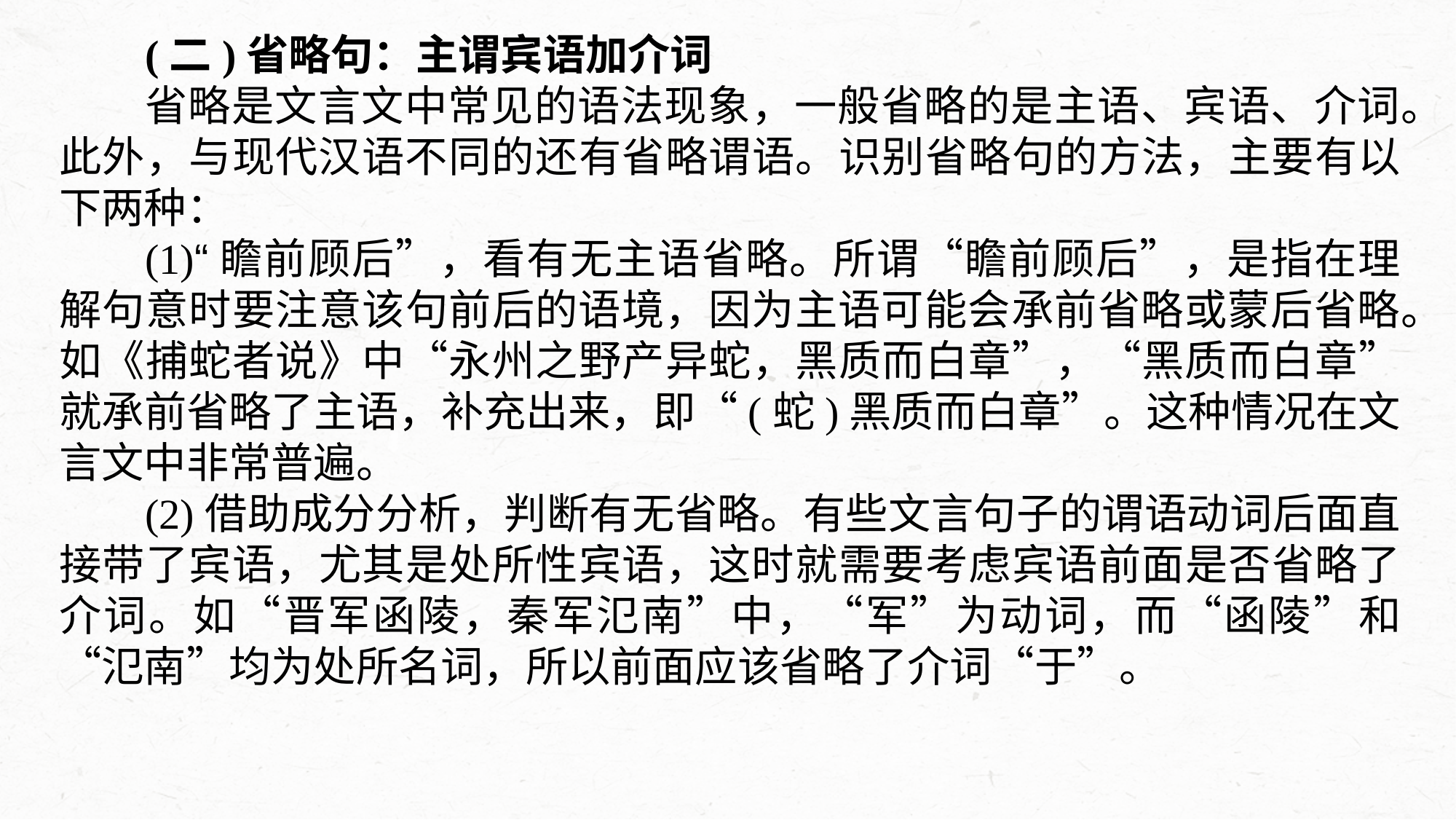

(二)省略句：主谓宾语加介词
省略是文言文中常见的语法现象，一般省略的是主语、宾语、介词。此外，与现代汉语不同的还有省略谓语。识别省略句的方法，主要有以下两种：
(1)“瞻前顾后”，看有无主语省略。所谓“瞻前顾后”，是指在理解句意时要注意该句前后的语境，因为主语可能会承前省略或蒙后省略。如《捕蛇者说》中“永州之野产异蛇，黑质而白章”，“黑质而白章”就承前省略了主语，补充出来，即“(蛇)黑质而白章”。这种情况在文言文中非常普遍。
(2)借助成分分析，判断有无省略。有些文言句子的谓语动词后面直接带了宾语，尤其是处所性宾语，这时就需要考虑宾语前面是否省略了介词。如“晋军函陵，秦军氾南”中，“军”为动词，而“函陵”和“氾南”均为处所名词，所以前面应该省略了介词“于”。